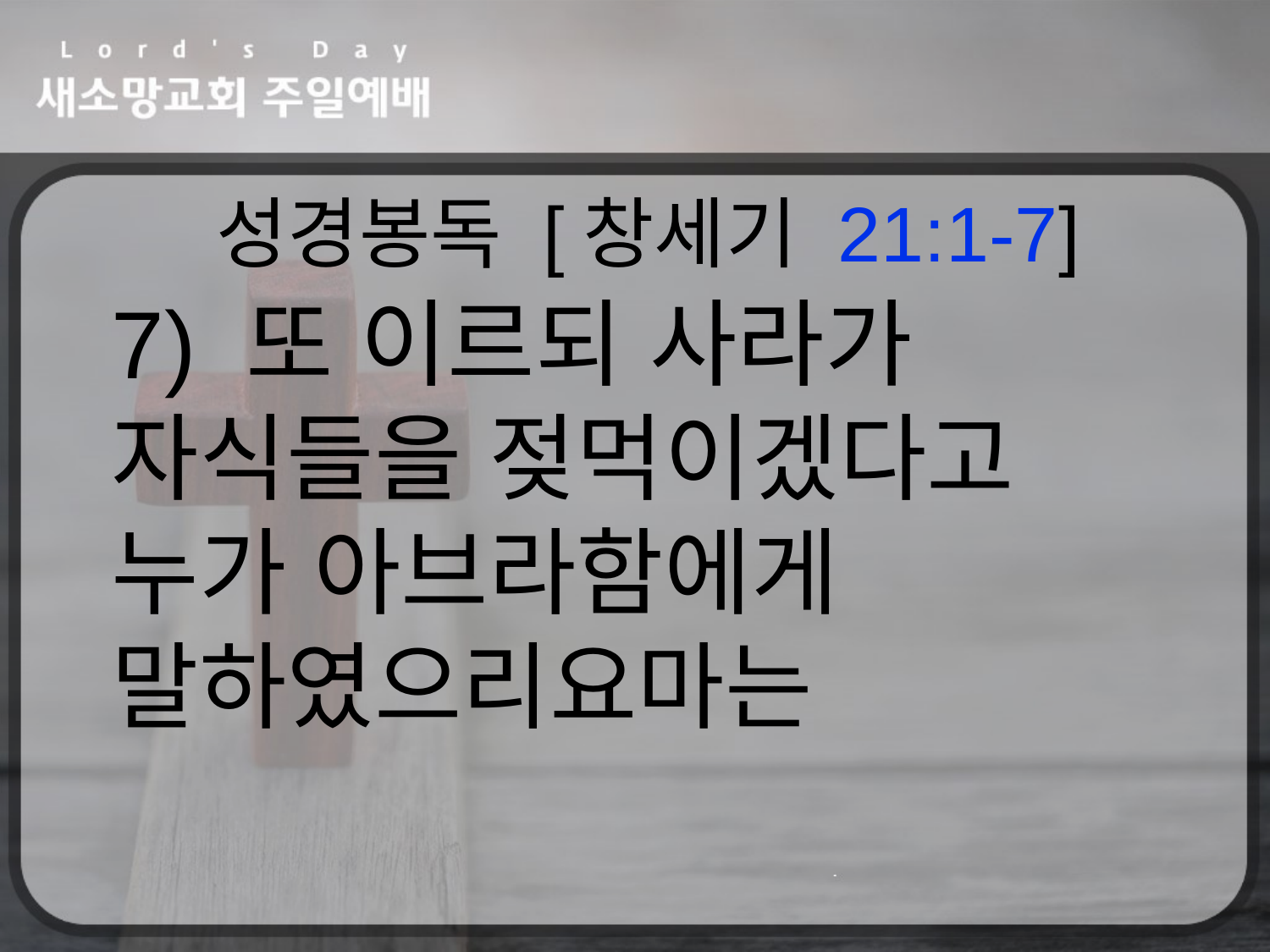

성경봉독 [창세기 21:1-7]
7) 또 이르되 사라가 자식들을 젖먹이겠다고 누가 아브라함에게 말하였으리요마는